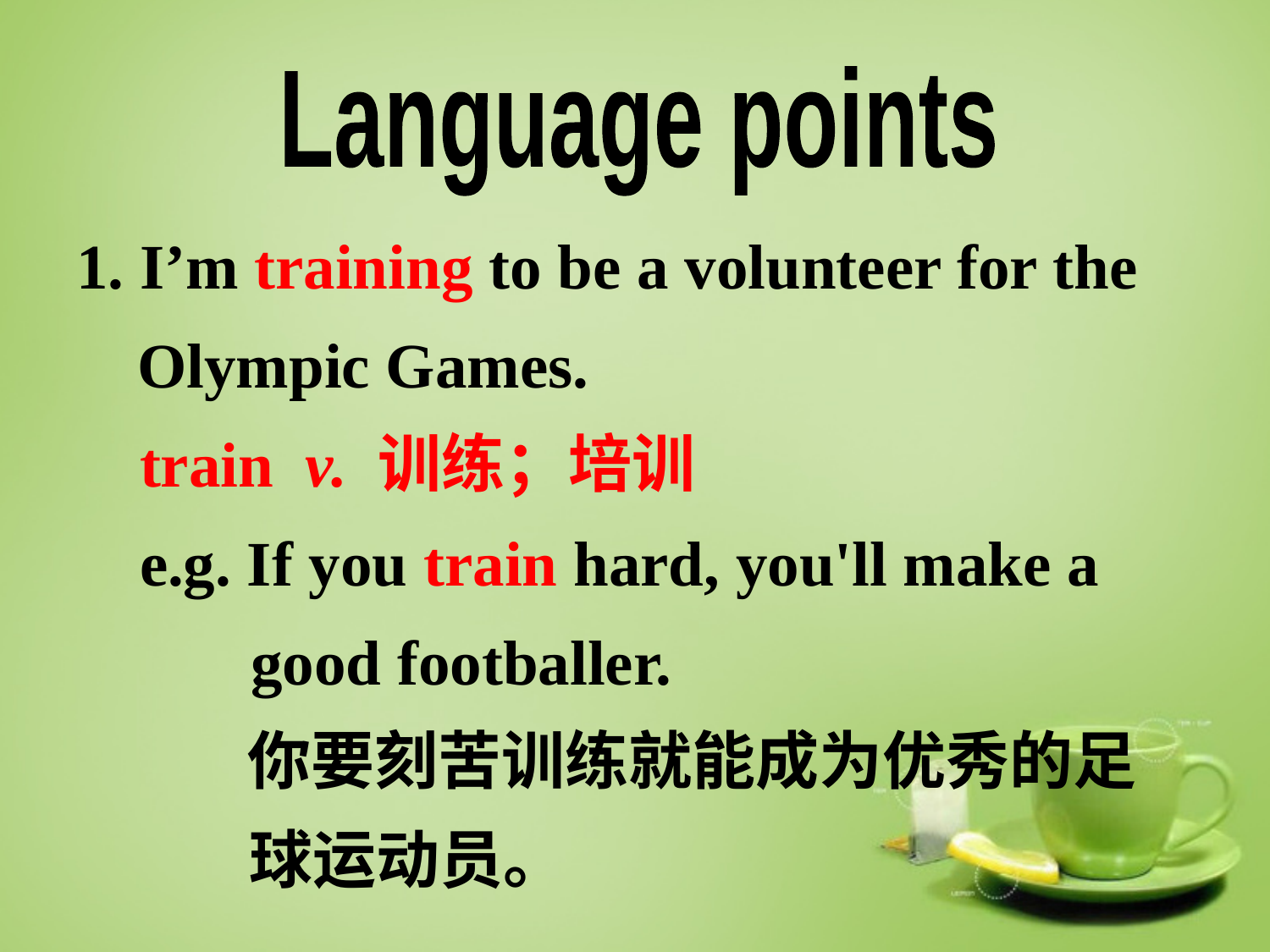

Language points
1. I’m training to be a volunteer for the Olympic Games.
    train  v. 训练；培训
    e.g. If you train hard, you'll make a
           good footballer.
    你要刻苦训练就能成为优秀的足球运动员。